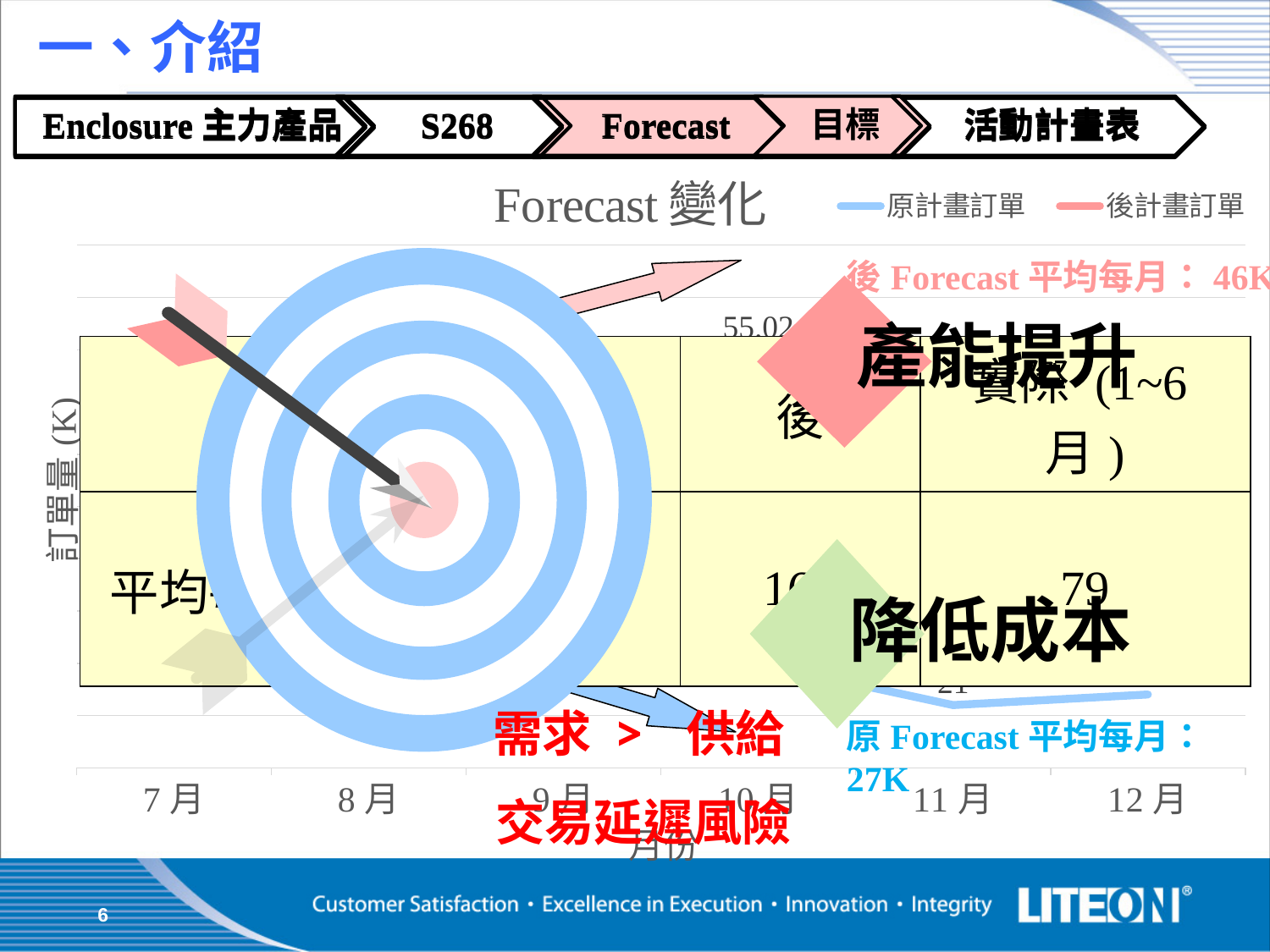

一、介紹
Enclosure主力產品
S268
Forecast
目標
活動計畫表
Enclosure主力產品
S268
Forecast
目標
活動計畫表

### Chart: Forecast變化

| Category | 原計畫訂單 | 後計畫訂單 |
|---|---|---|
| 7月 | 28.0 | 34.36 |
| 8月 | 35.37 | 45.926 |
| 9月 | 28.0 | 48.934 |
| 10月 | 25.01 | 55.02 |
| 11月 | 21.0 | 49.36 |
| 12月 | 22.01 | 43.18 |

後Forecast平均每月：46K

產能提升
| 項目 | 原 | 後 | 實際 (1~6月) |
| --- | --- | --- | --- |
| 平均每日UPH | 110 | 160 | 79 |

降低成本

  需求 > 供給
  交易延遲風險
原Forecast平均每月：27K
6